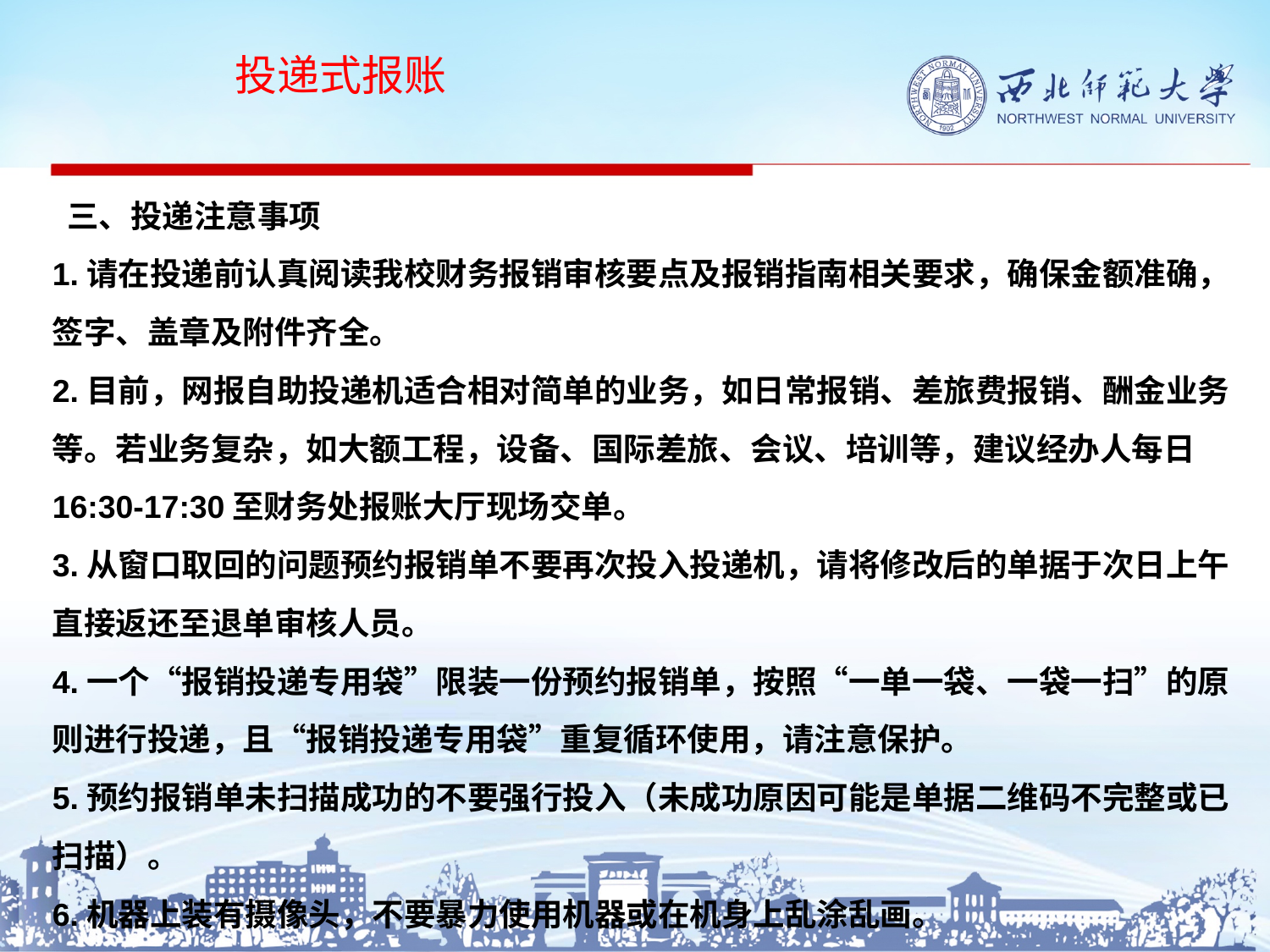

投递式报账
# 三、投递注意事项 1.请在投递前认真阅读我校财务报销审核要点及报销指南相关要求，确保金额准确，签字、盖章及附件齐全。 2.目前，网报自助投递机适合相对简单的业务，如日常报销、差旅费报销、酬金业务等。若业务复杂，如大额工程，设备、国际差旅、会议、培训等，建议经办人每日16:30-17:30至财务处报账大厅现场交单。 3.从窗口取回的问题预约报销单不要再次投入投递机，请将修改后的单据于次日上午直接返还至退单审核人员。 4.一个“报销投递专用袋”限装一份预约报销单，按照“一单一袋、一袋一扫”的原则进行投递，且“报销投递专用袋”重复循环使用，请注意保护。 5.预约报销单未扫描成功的不要强行投入（未成功原因可能是单据二维码不完整或已扫描）。 6.机器上装有摄像头，不要暴力使用机器或在机身上乱涂乱画。